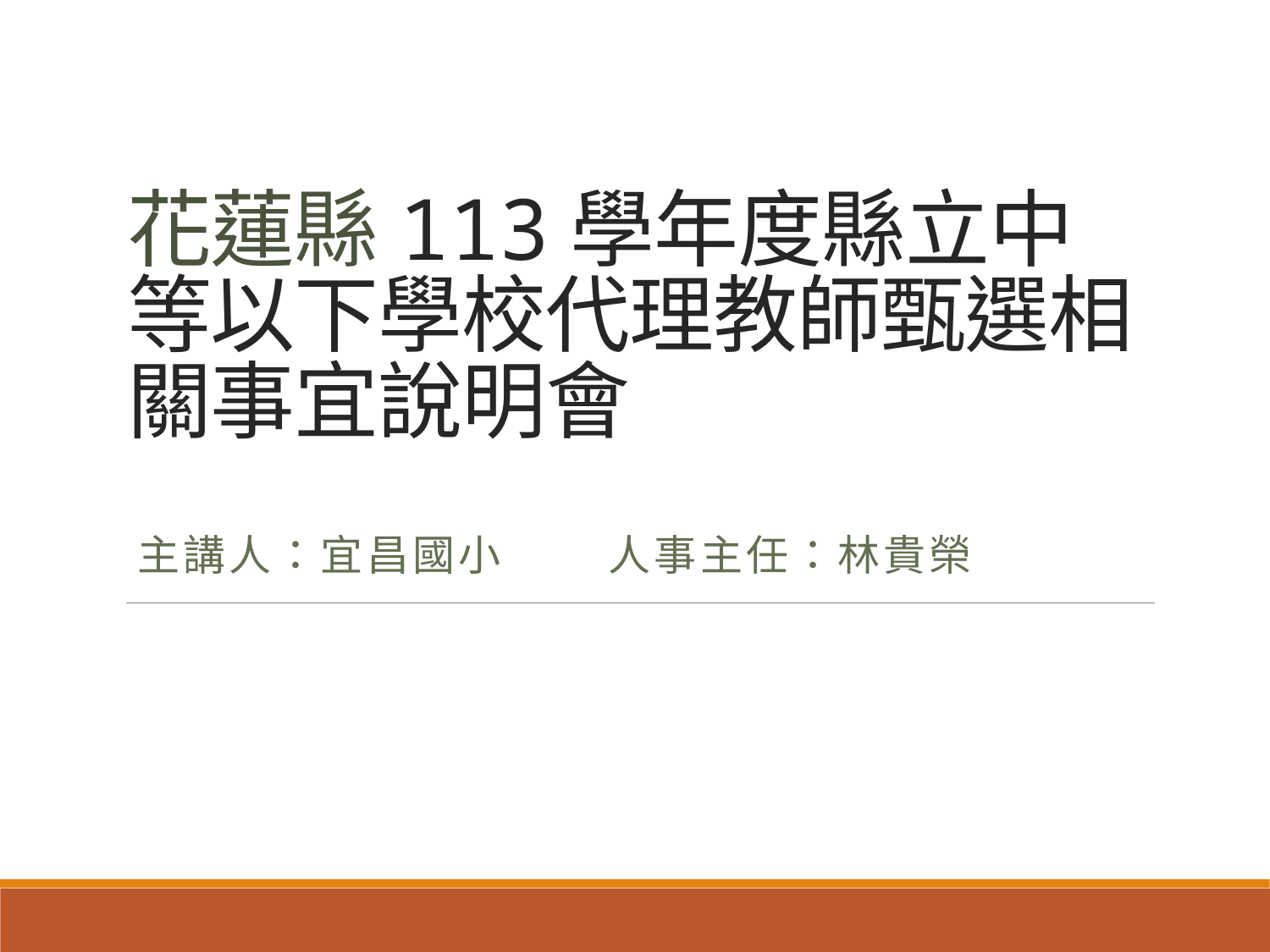

# 花蓮縣113學年度縣立中等以下學校代理教師甄選相關事宜說明會
主講人：宜昌國小        人事主任：林貴榮